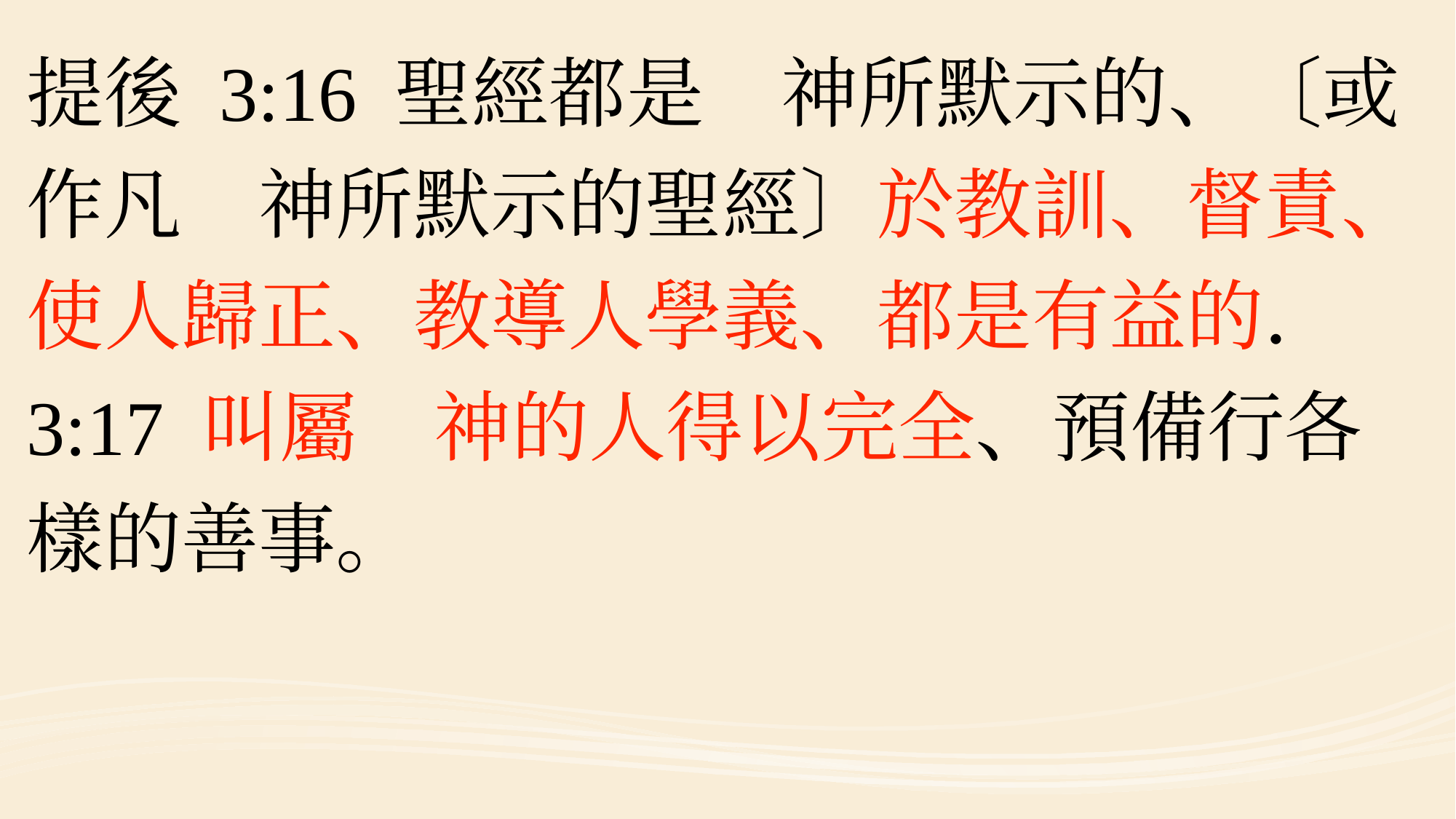

#
提後 3:16 聖經都是　神所默示的、〔或作凡　神所默示的聖經〕於教訓、督責、使人歸正、教導人學義、都是有益的．
3:17 叫屬　神的人得以完全、預備行各樣的善事。
16